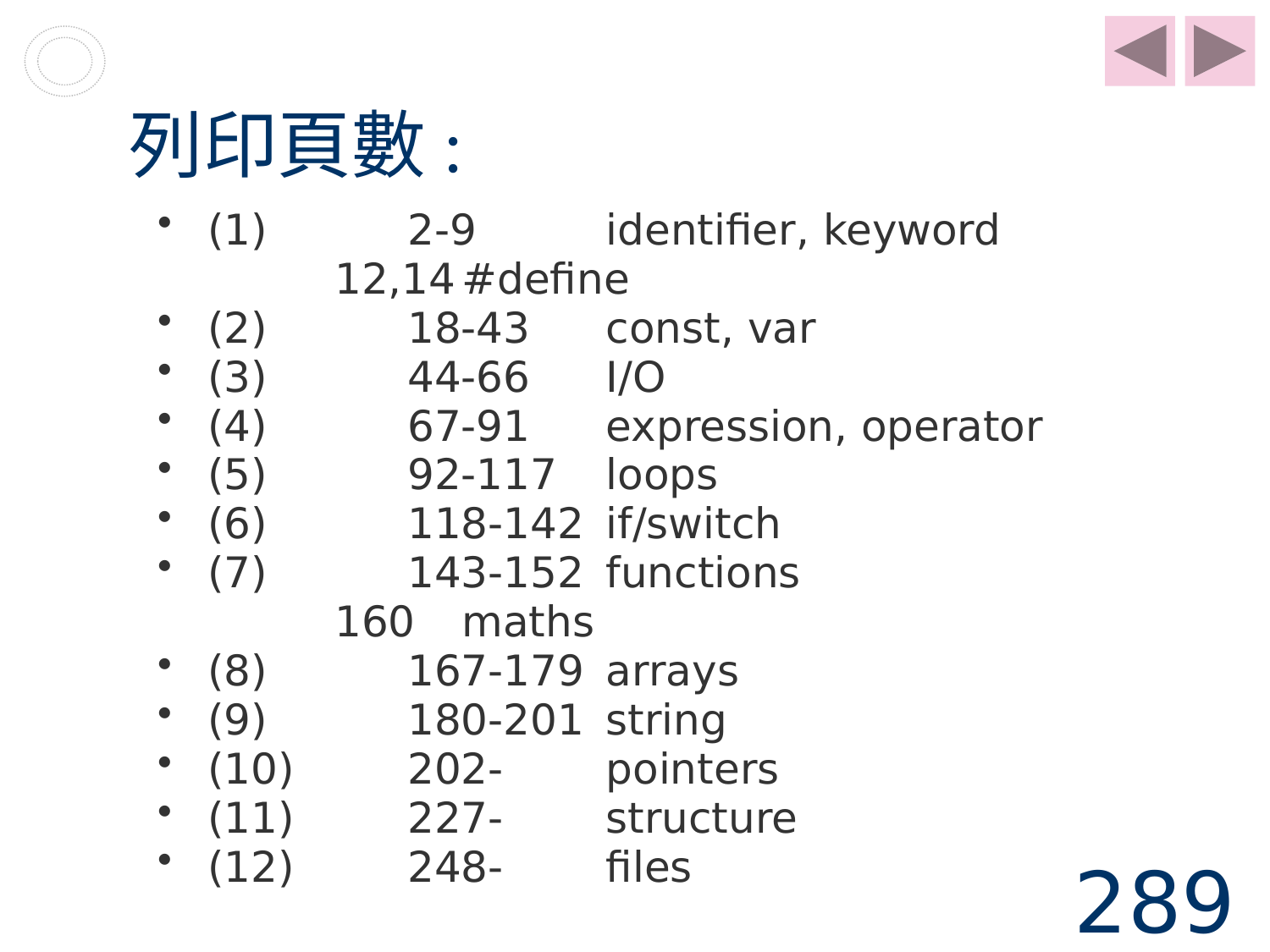

# 列印頁數:
(1)	2-9	identifier, keyword
		12,14	#define
(2)	18-43	const, var
(3)	44-66	I/O
(4)	67-91	expression, operator
(5)	92-117	loops
(6)	118-142	if/switch
(7)	143-152	functions
		160	maths
(8)	167-179	arrays
(9)	180-201	string
(10)	202-	pointers
(11)	227-	structure
(12)	248-	files
289